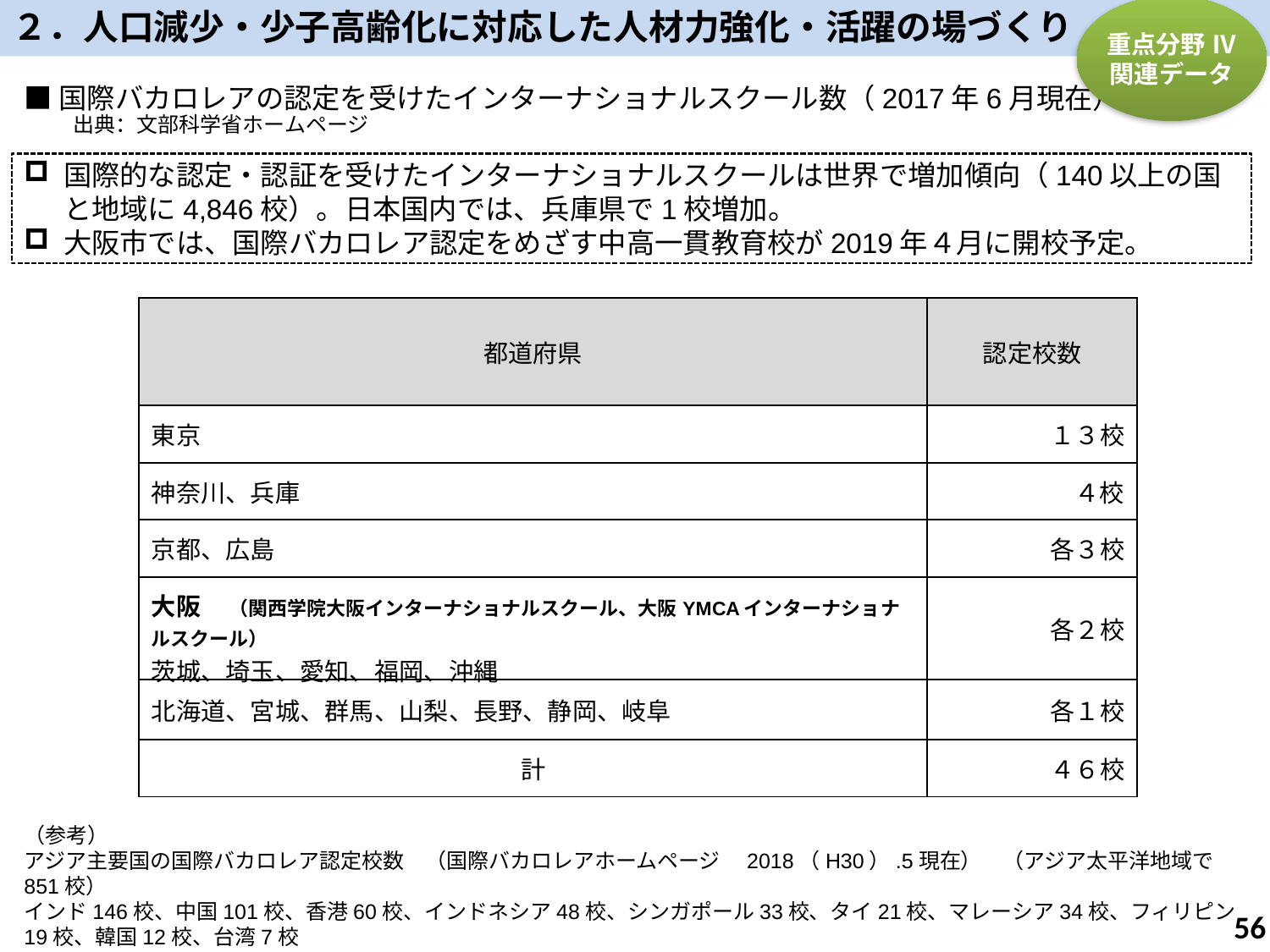

２．人口減少・少子高齢化に対応した人材力強化・活躍の場づくり
重点分野 Ⅳ
関連データ
■国際バカロレアの認定を受けたインターナショナルスクール数（2017年6月現在）
　　出典：文部科学省ホームページ
国際的な認定・認証を受けたインターナショナルスクールは世界で増加傾向（140以上の国と地域に4,846校）。日本国内では、兵庫県で1校増加。
大阪市では、国際バカロレア認定をめざす中高一貫教育校が2019年４月に開校予定。
| 都道府県 | 認定校数 |
| --- | --- |
| 東京 | １３校 |
| 神奈川、兵庫 | ４校 |
| 京都、広島 | 各３校 |
| 大阪　（関西学院大阪インターナショナルスクール、大阪YMCAインターナショナルスクール） 茨城、埼玉、愛知、福岡、沖縄 | 各２校 |
| 北海道、宮城、群馬、山梨、長野、静岡、岐阜 | 各１校 |
| 計 | ４６校 |
（参考）
アジア主要国の国際バカロレア認定校数　（国際バカロレアホームページ　2018（H30）.5現在）　（アジア太平洋地域で851校）
インド146校、中国101校、香港60校、インドネシア48校、シンガポール33校、タイ21校、マレーシア34校、フィリピン19校、韓国12校、台湾7校
56